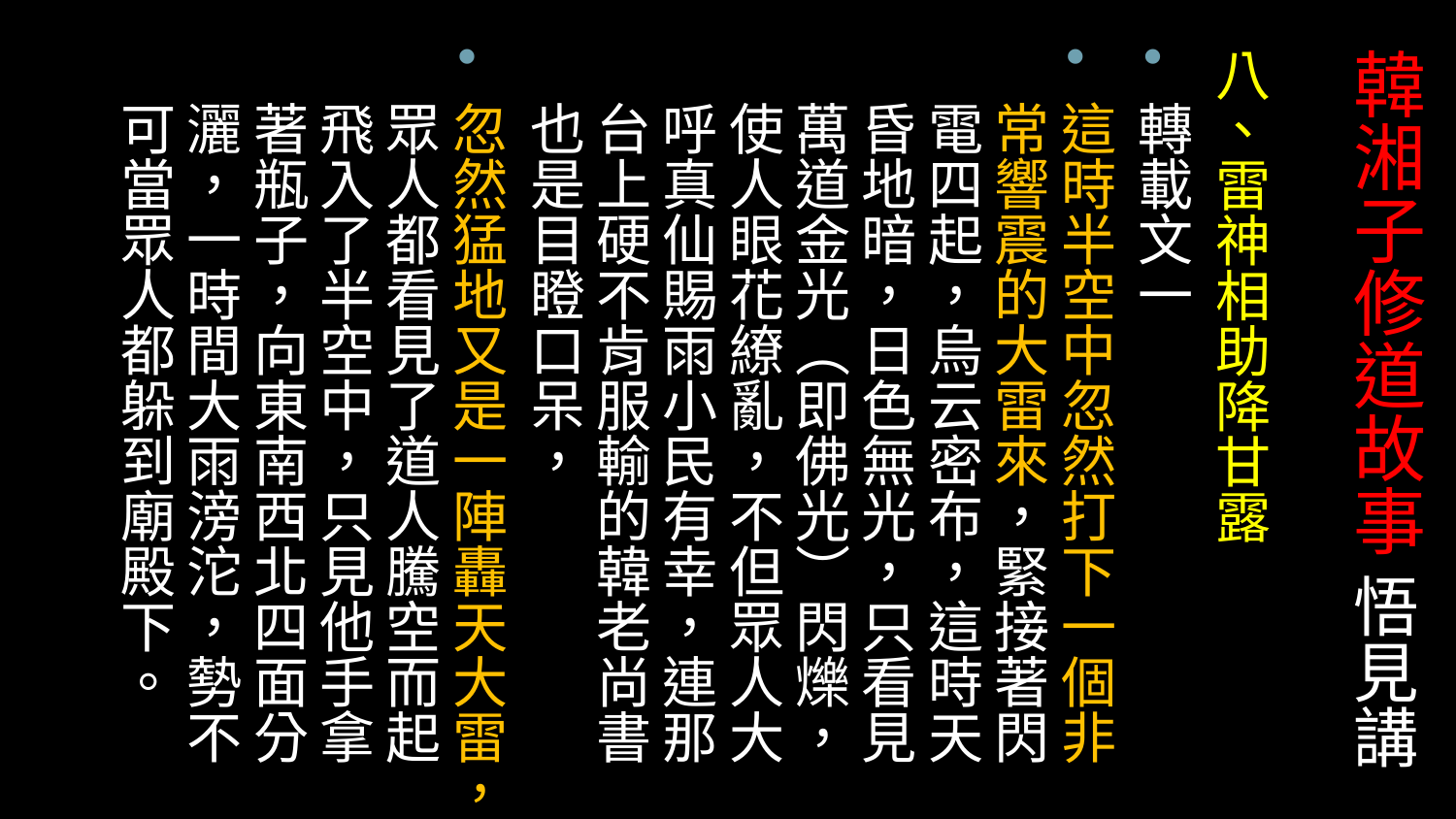

# 韓湘子修道故事 悟見講
八、雷神相助降甘露
轉載文一
這時半空中忽然打下一個非常響震的大雷來，緊接著閃電四起，烏云密布，這時天昏地暗，日色無光，只看見萬道金光（即佛光）閃爍，使人眼花繚亂，不但眾人大呼真仙賜雨小民有幸，連那台上硬不肯服輸的韓老尚書也是目瞪口呆，
忽然猛地又是一陣轟天大雷，眾人都看見了道人騰空而起飛入了半空中，只見他手拿著瓶子，向東南西北四面分灑，一時間大雨滂沱，勢不可當眾人都躲到廟殿下。